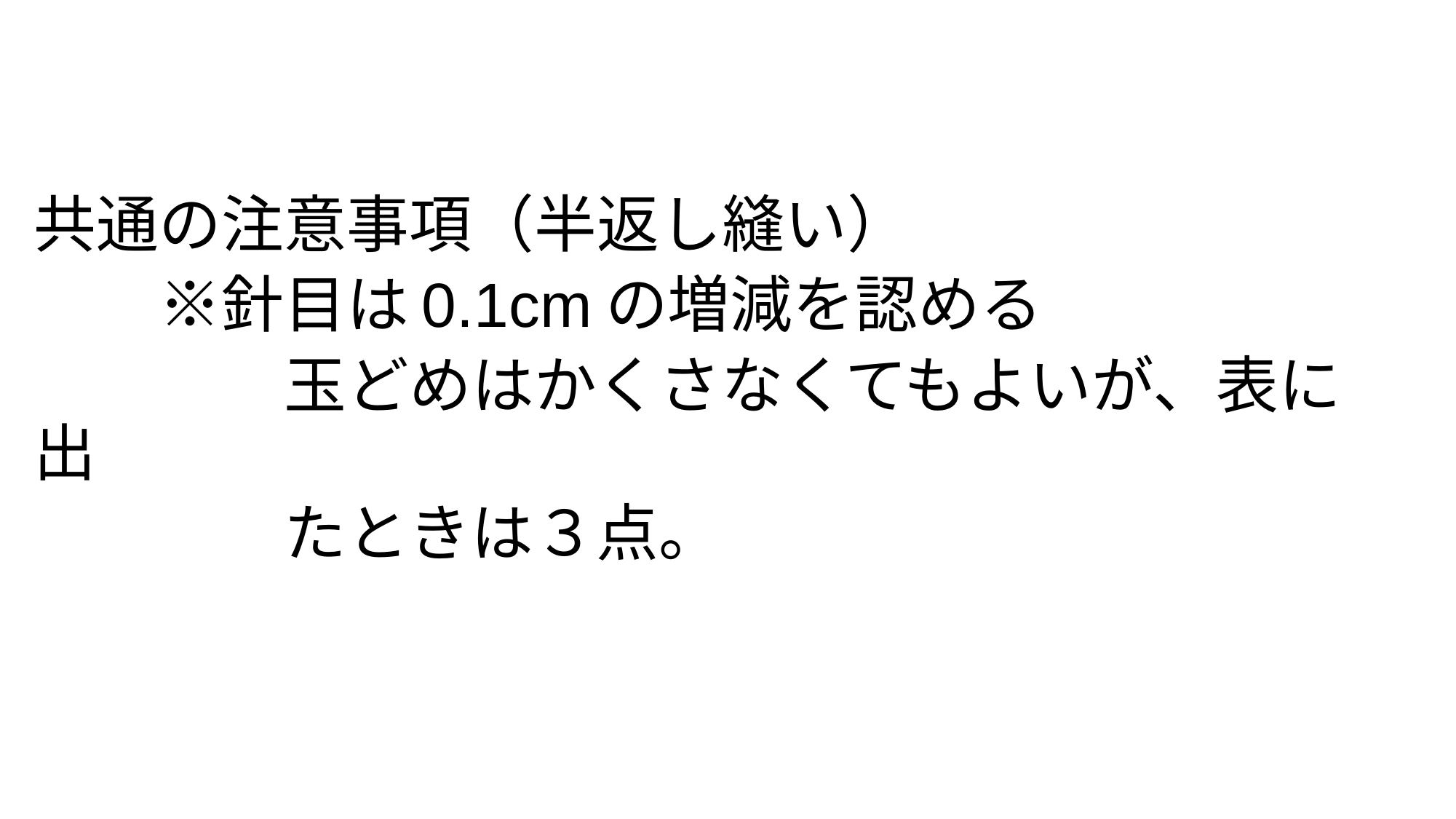

共通の注意事項（半返し縫い）
　　※針目は0.1cmの増減を認める
　　　　玉どめはかくさなくてもよいが、表に出
　　　　たときは３点。